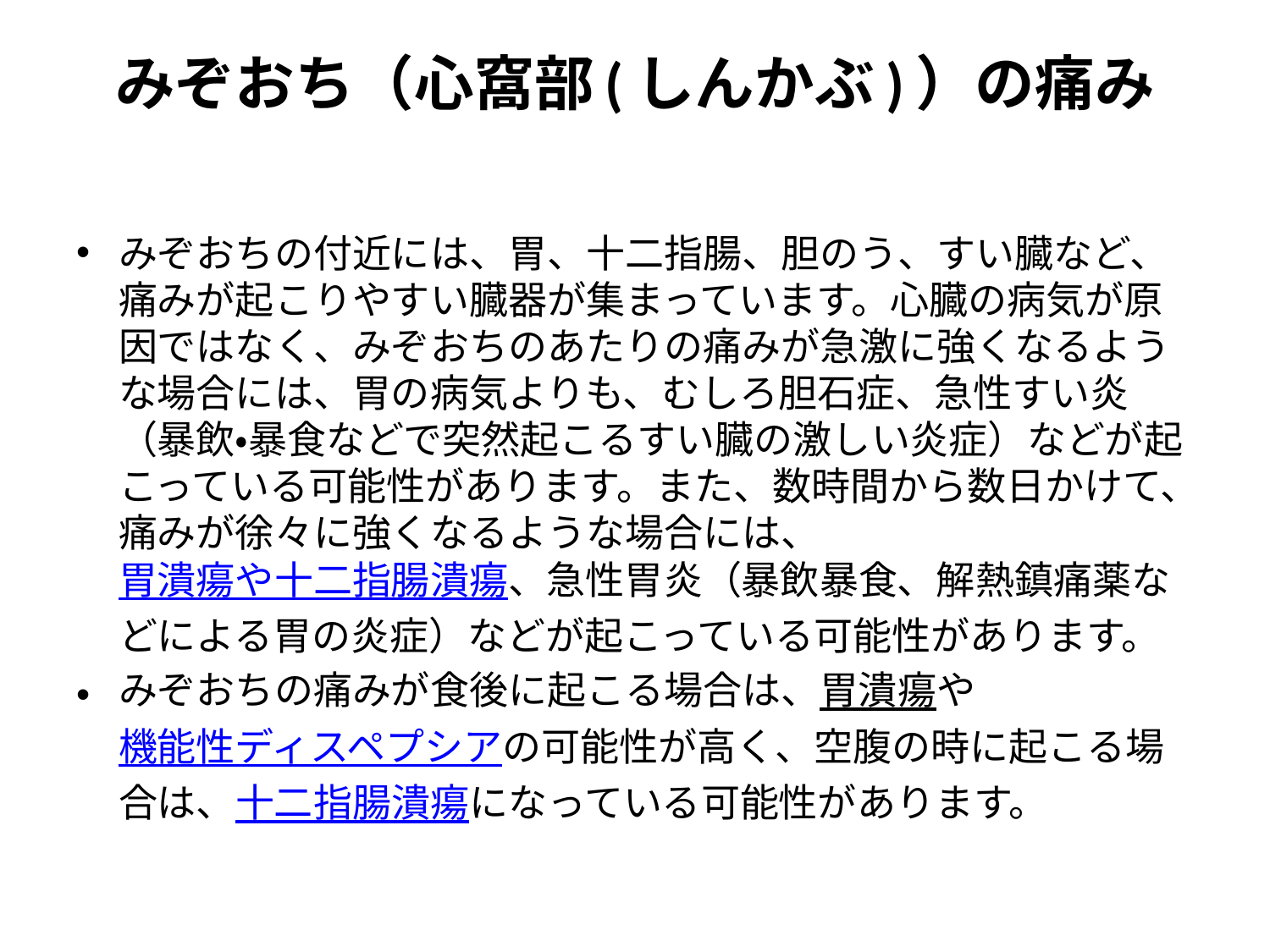

# みぞおち（心窩部(しんかぶ)）の痛み
みぞおちの付近には、胃、十二指腸、胆のう、すい臓など、痛みが起こりやすい臓器が集まっています。心臓の病気が原因ではなく、みぞおちのあたりの痛みが急激に強くなるような場合には、胃の病気よりも、むしろ胆石症、急性すい炎（暴飲・暴食などで突然起こるすい臓の激しい炎症）などが起こっている可能性があります。また、数時間から数日かけて、痛みが徐々に強くなるような場合には、胃潰瘍や十二指腸潰瘍、急性胃炎（暴飲暴食、解熱鎮痛薬などによる胃の炎症）などが起こっている可能性があります。
みぞおちの痛みが食後に起こる場合は、胃潰瘍や機能性ディスペプシアの可能性が高く、空腹の時に起こる場合は、十二指腸潰瘍になっている可能性があります。